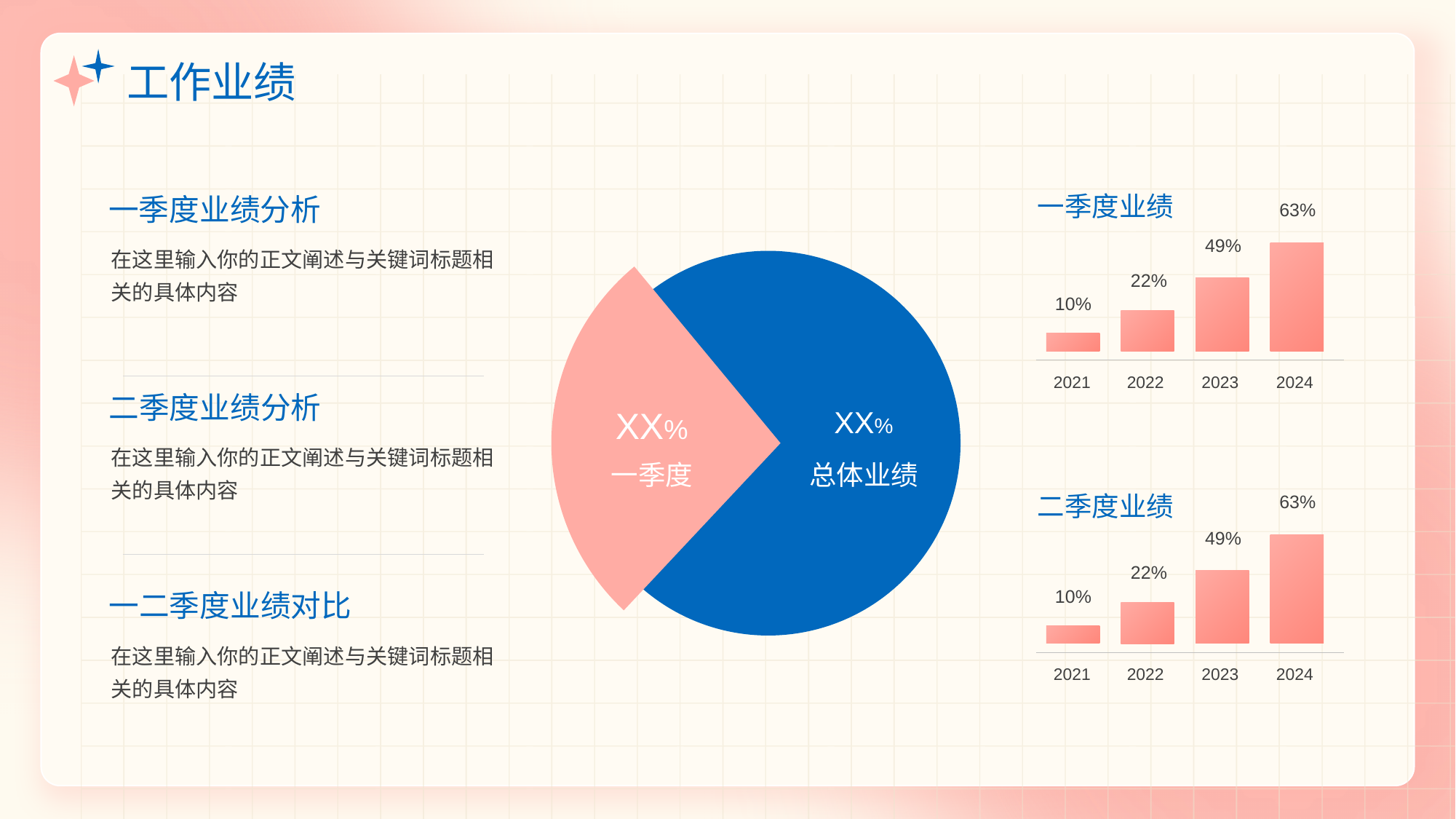

# 工作业绩
一季度业绩
一季度业绩分析
63%
49%

22%

10%

2021
2022
2023
2024

XX%
XX%
一季度
总体业绩
在这里输入你的正文阐述与关键词标题相关的具体内容
二季度业绩分析
在这里输入你的正文阐述与关键词标题相关的具体内容
二季度业绩
63%
49%

22%

10%

2021
2022
2023
2024
一二季度业绩对比
在这里输入你的正文阐述与关键词标题相关的具体内容